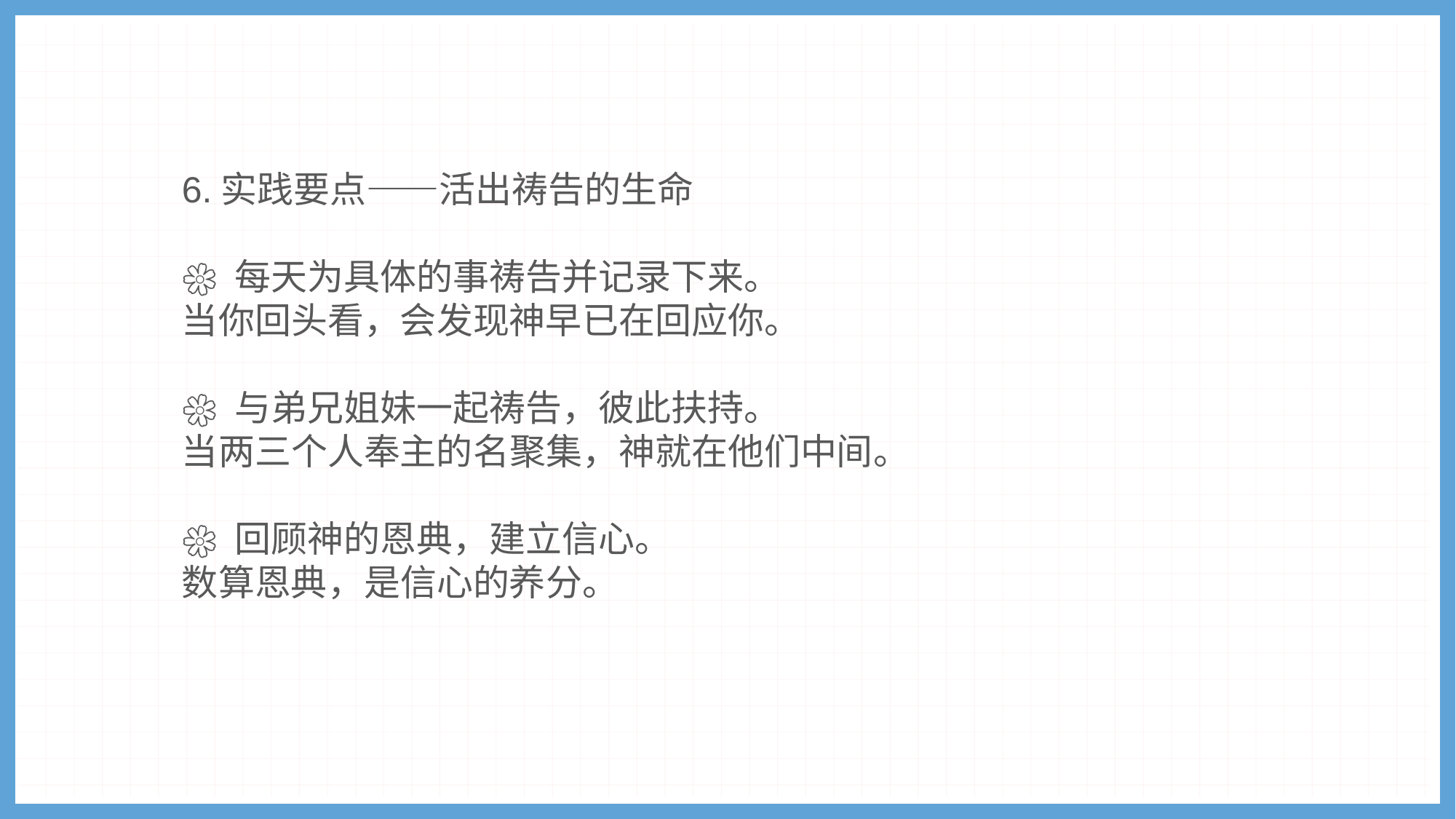

6.实践要点——活出祷告的生命

🌼 每天为具体的事祷告并记录下来。
当你回头看，会发现神早已在回应你。

🌼 与弟兄姐妹一起祷告，彼此扶持。
当两三个人奉主的名聚集，神就在他们中间。

🌼 回顾神的恩典，建立信心。
数算恩典，是信心的养分。